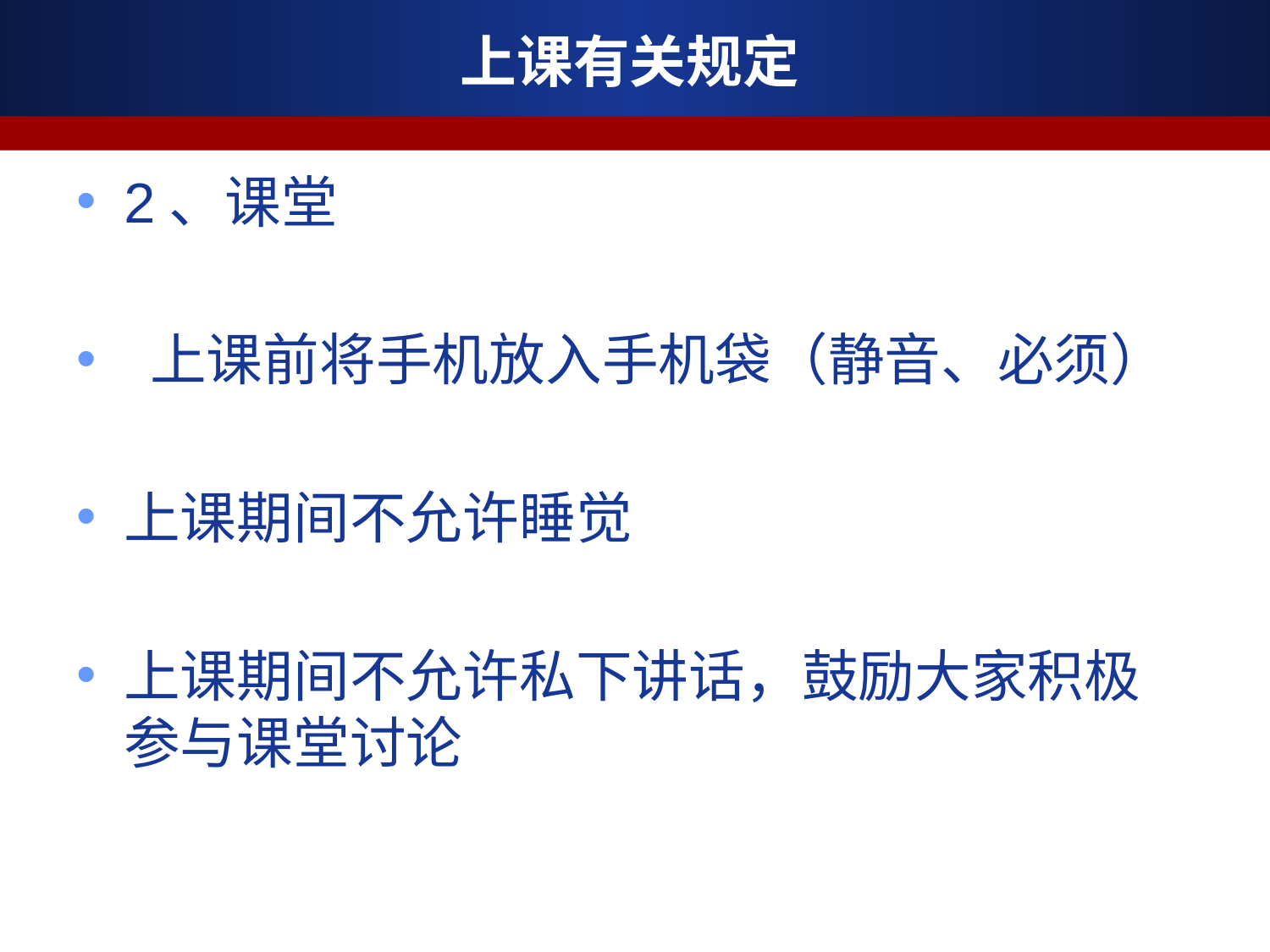

# 上课有关规定
2、课堂

 上课前将手机放入手机袋（静音、必须）

上课期间不允许睡觉

上课期间不允许私下讲话，鼓励大家积极参与课堂讨论